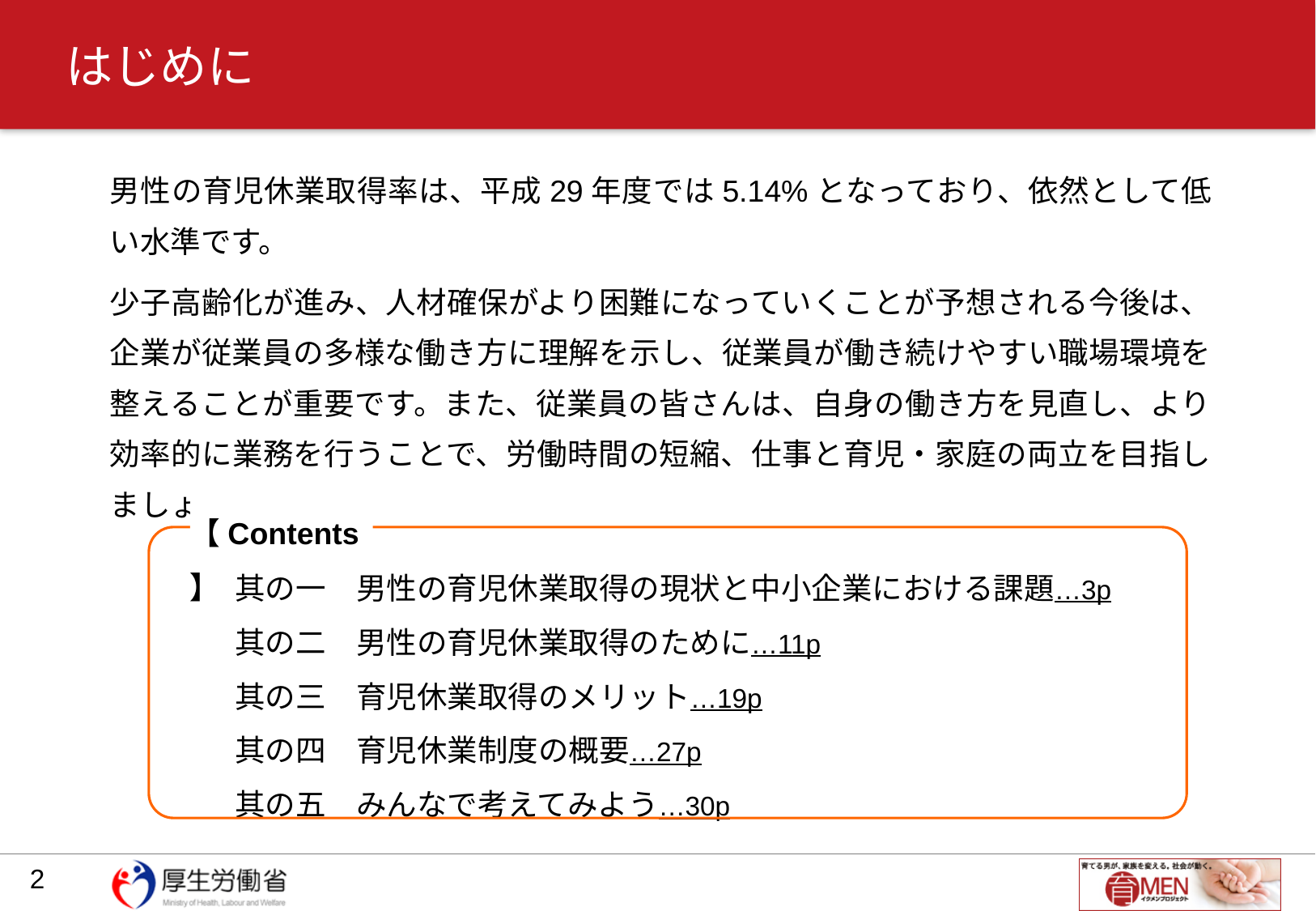

# はじめに
男性の育児休業取得率は、平成29年度では5.14%となっており、依然として低い水準です。
少子高齢化が進み、人材確保がより困難になっていくことが予想される今後は、企業が従業員の多様な働き方に理解を示し、従業員が働き続けやすい職場環境を整えることが重要です。また、従業員の皆さんは、自身の働き方を見直し、より効率的に業務を行うことで、労働時間の短縮、仕事と育児・家庭の両立を目指しましょう。

【Contents】

　其の一　男性の育児休業取得の現状と中小企業における課題…3p
　其の二　男性の育児休業取得のために…11p
　其の三　育児休業取得のメリット…19p
　其の四　育児休業制度の概要…27p
　其の五　みんなで考えてみよう…30p
2